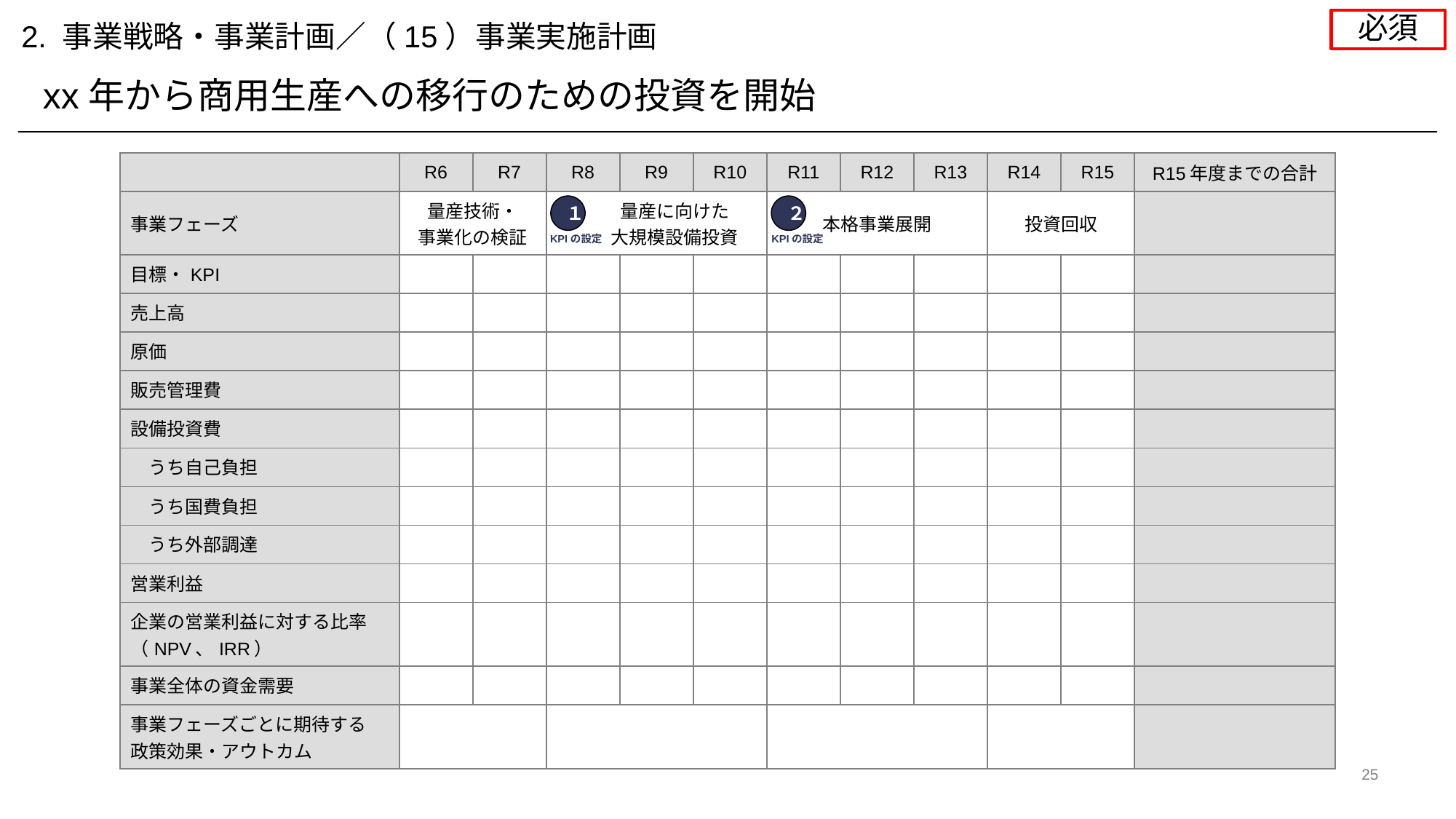

必須
2. 事業戦略・事業計画／（15）事業実施計画
xx年から商用生産への移行のための投資を開始
|  | R6 | R7 | R8 | R9 | R10 | R11 | R12 | R13 | R14 | R15 | R15年度までの合計 |
| --- | --- | --- | --- | --- | --- | --- | --- | --- | --- | --- | --- |
| 事業フェーズ | 量産技術・ 事業化の検証 |  | 量産に向けた 　　大規模設備投資 |  |  | 本格事業展開 |  |  | 投資回収 |  |  |
| 目標・KPI |  |  |  |  |  |  |  |  |  |  |  |
| 売上高 |  |  |  |  |  |  |  |  |  |  |  |
| 原価 |  |  |  |  |  |  |  |  |  |  |  |
| 販売管理費 |  |  |  |  |  |  |  |  |  |  |  |
| 設備投資費 |  |  |  |  |  |  |  |  |  |  |  |
| うち自己負担 |  |  |  |  |  |  |  |  |  |  |  |
| うち国費負担 |  |  |  |  |  |  |  |  |  |  |  |
| うち外部調達 |  |  |  |  |  |  |  |  |  |  |  |
| 営業利益 |  |  |  |  |  |  |  |  |  |  |  |
| 企業の営業利益に対する比率 （NPV、IRR） |  |  |  |  |  |  |  |  |  |  |  |
| 事業全体の資金需要 |  |  |  |  |  |  |  |  |  |  |  |
| 事業フェーズごとに期待する 政策効果・アウトカム |  |  |  |  |  |  |  |  |  |  |  |
１
２
KPIの設定
KPIの設定